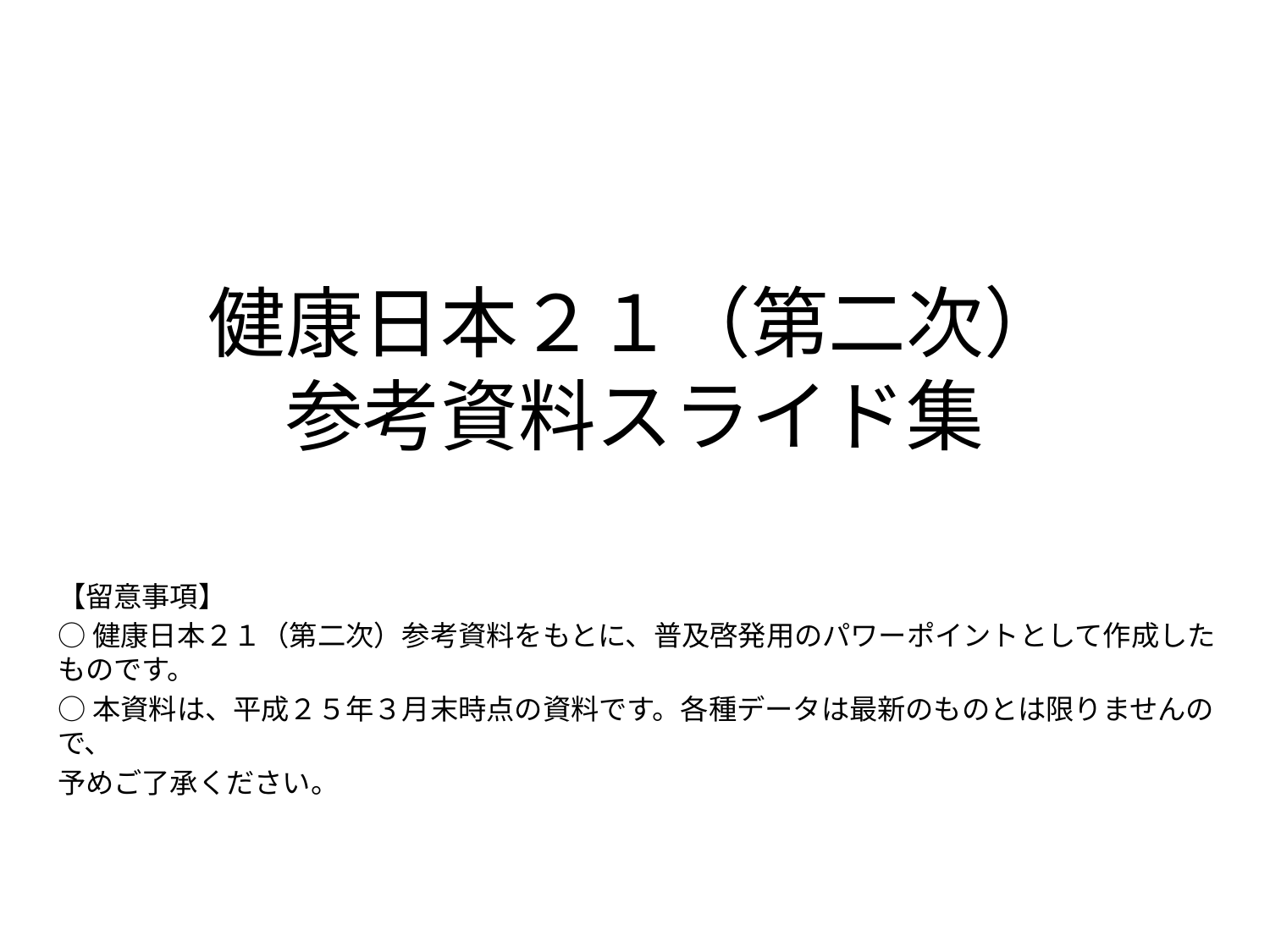

# 健康日本２１（第二次） 参考資料スライド集
【留意事項】
○健康日本２１（第二次）参考資料をもとに、普及啓発用のパワーポイントとして作成したものです。
○本資料は、平成２５年３月末時点の資料です。各種データは最新のものとは限りませんので、
予めご了承ください。